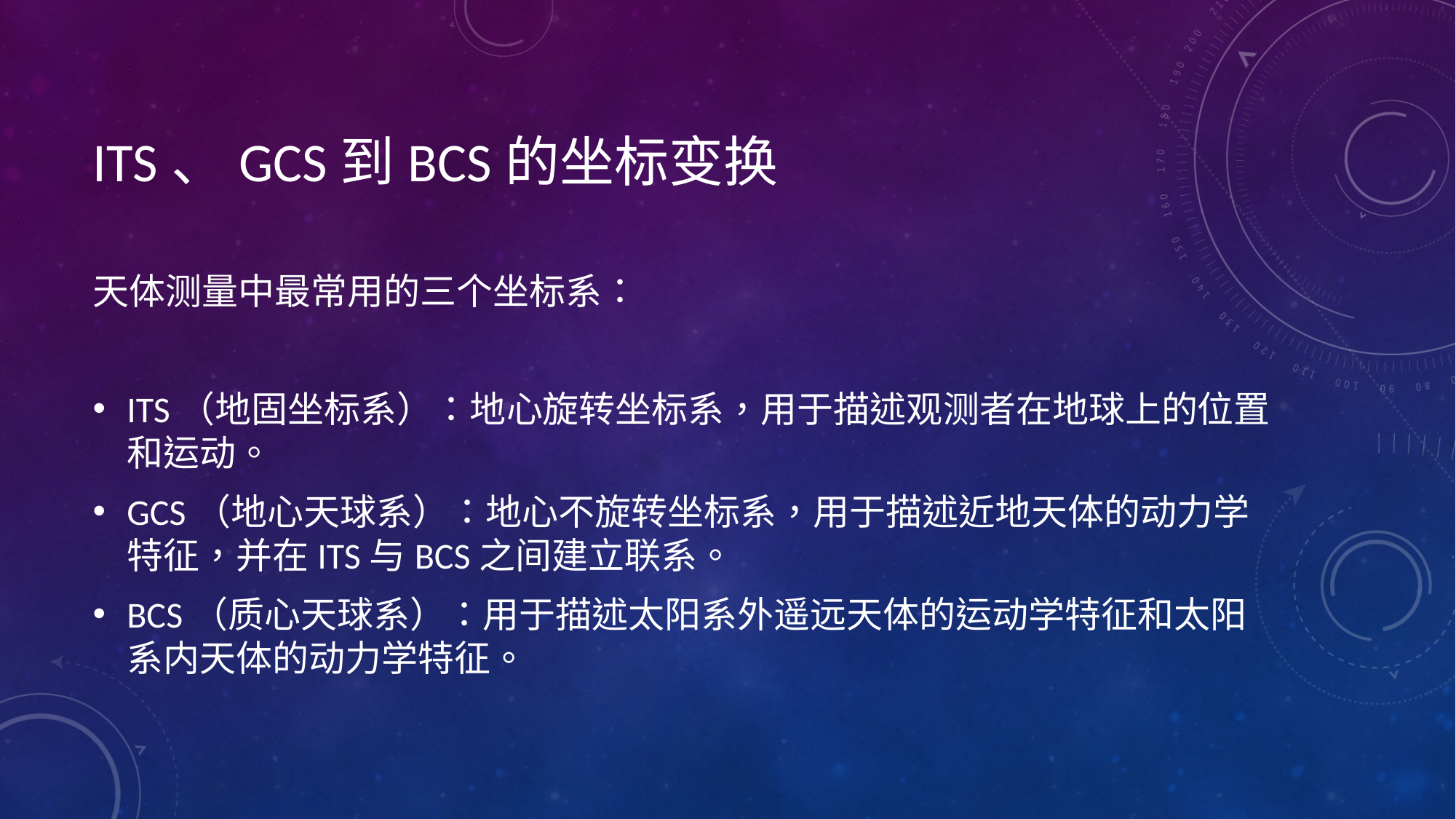

# ITS、GCS到BCS的坐标变换
天体测量中最常用的三个坐标系：

ITS（地固坐标系）：地心旋转坐标系，用于描述观测者在地球上的位置和运动。
GCS（地心天球系）：地心不旋转坐标系，用于描述近地天体的动力学特征，并在ITS与BCS之间建立联系。
BCS（质心天球系）：用于描述太阳系外遥远天体的运动学特征和太阳系内天体的动力学特征。